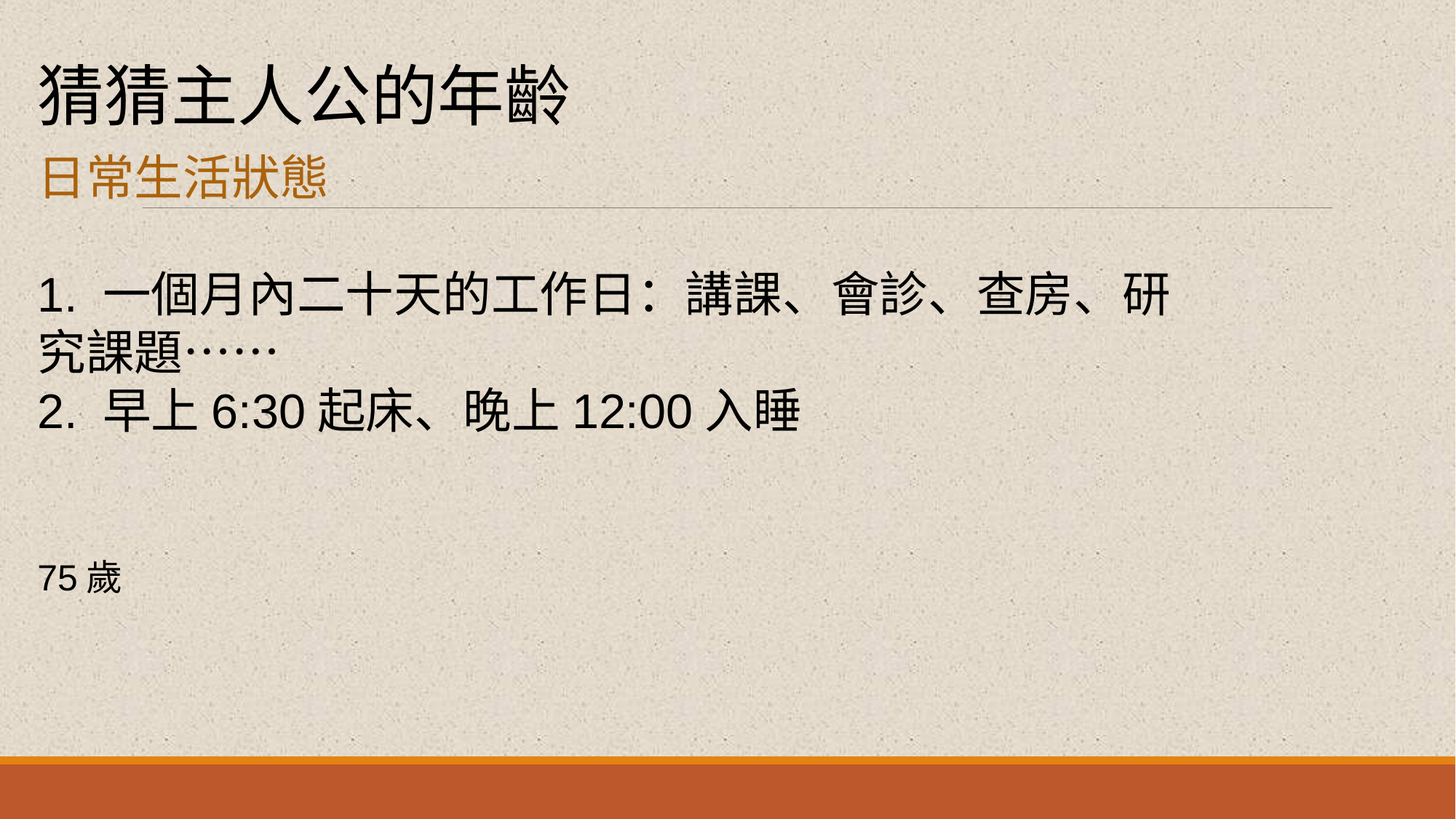

猜猜主人公的年齡

日常生活狀態

1. 一個月內二十天的工作日：講課、會診、查房、研究課題……
2. 早上6:30起床、晚上12:00入睡

75歲